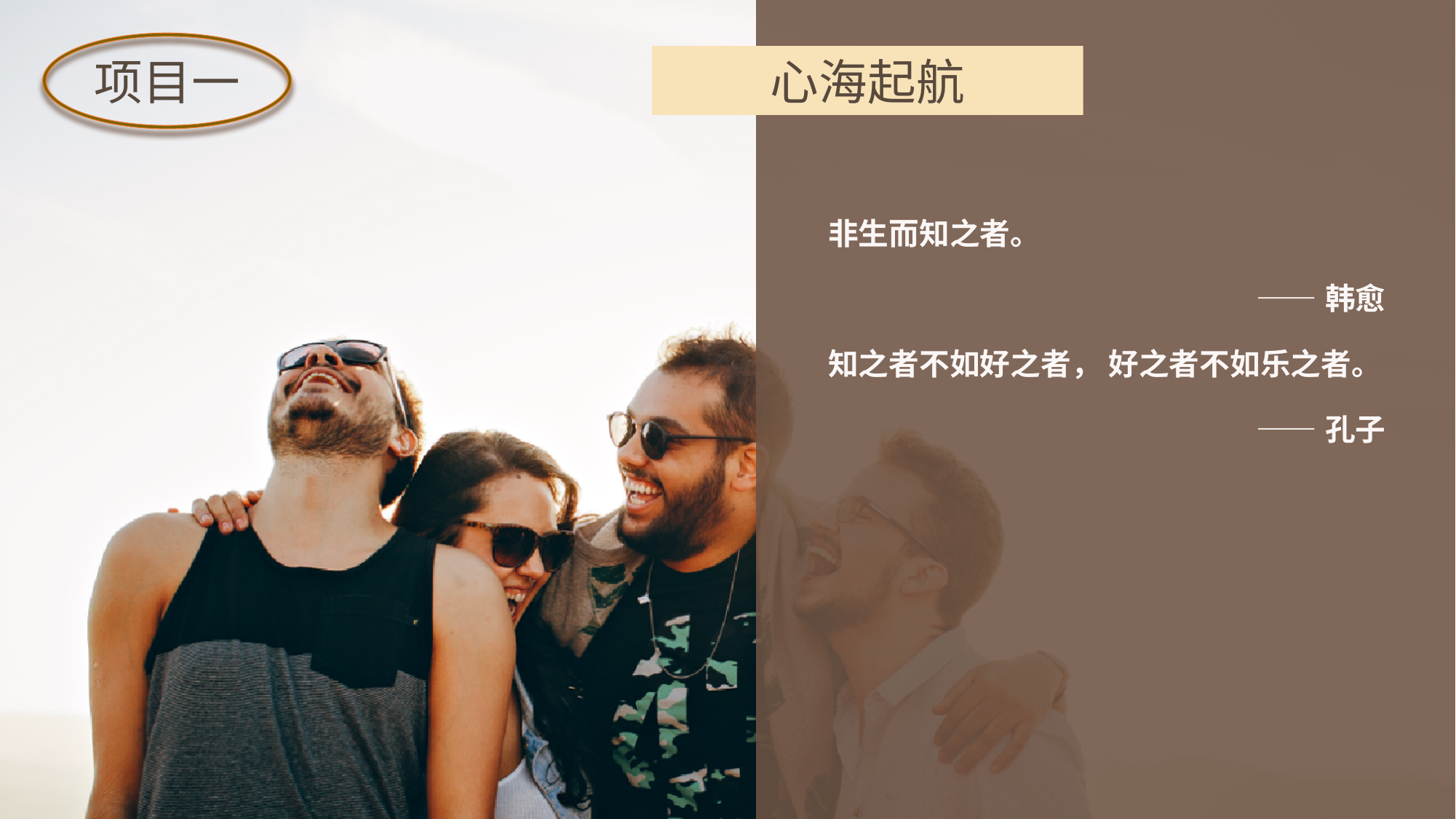

项目一
心海起航
非生而知之者。
                                       ——韩愈
知之者不如好之者， 好之者不如乐之者。
                                       ——孔子